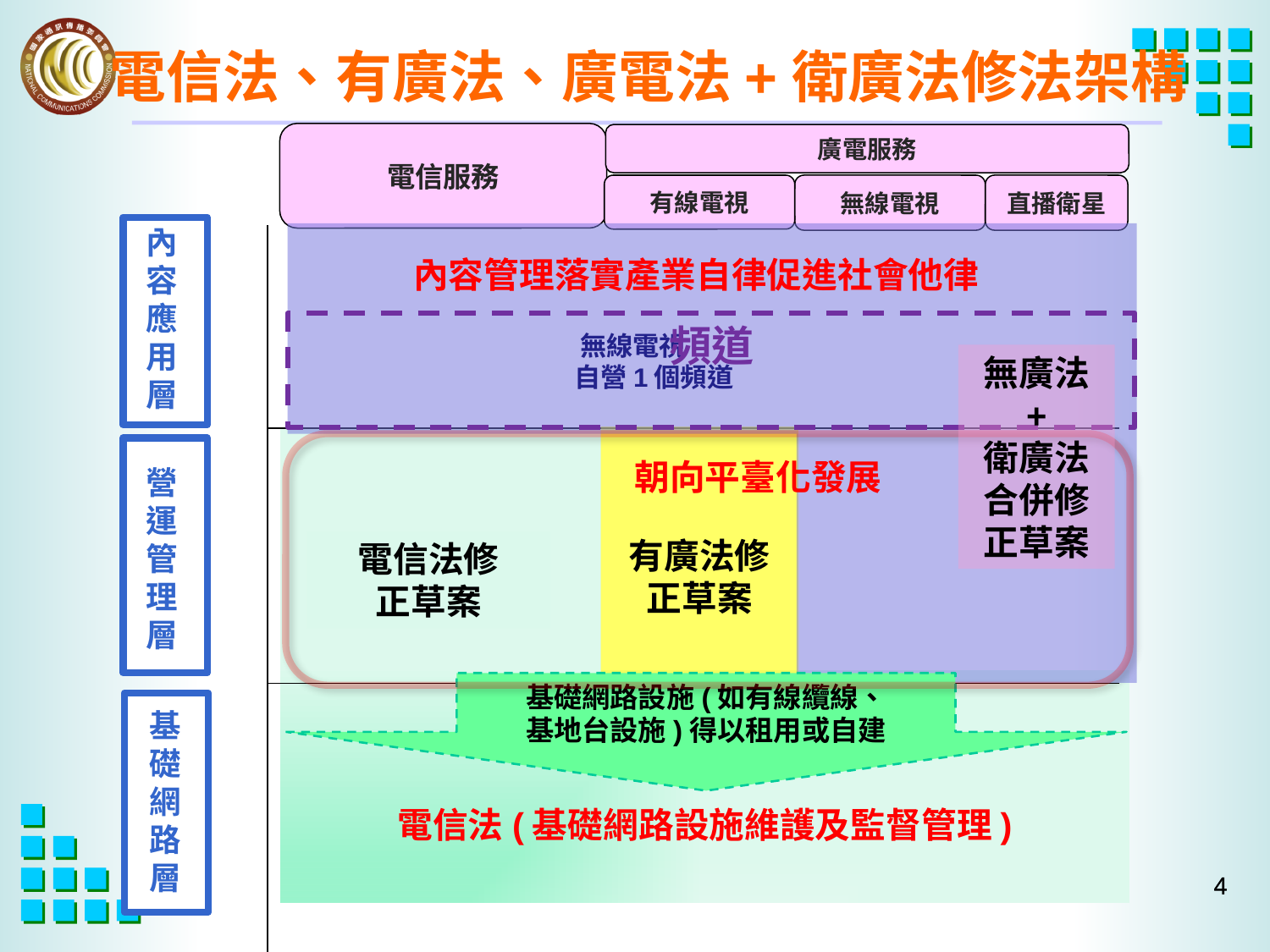

電信法、有廣法、廣電法+衛廣法修法架構
電信服務
廣電服務

有線電視

無線電視
直播衛星
內容應用層

營運管理層

基礎
網路
層

內容管理落實產業自律促進社會他律

                                   無線電視
                                  自營1個頻道
頻道

無廣法
+
衛廣法合併修正草案

有廣法修
正草案

電信法(基礎網路設施維護及監督管理)

朝向平臺化發展
電信法修
正草案
基礎網路設施(如有線纜線、
基地台設施)得以租用或自建
4
4